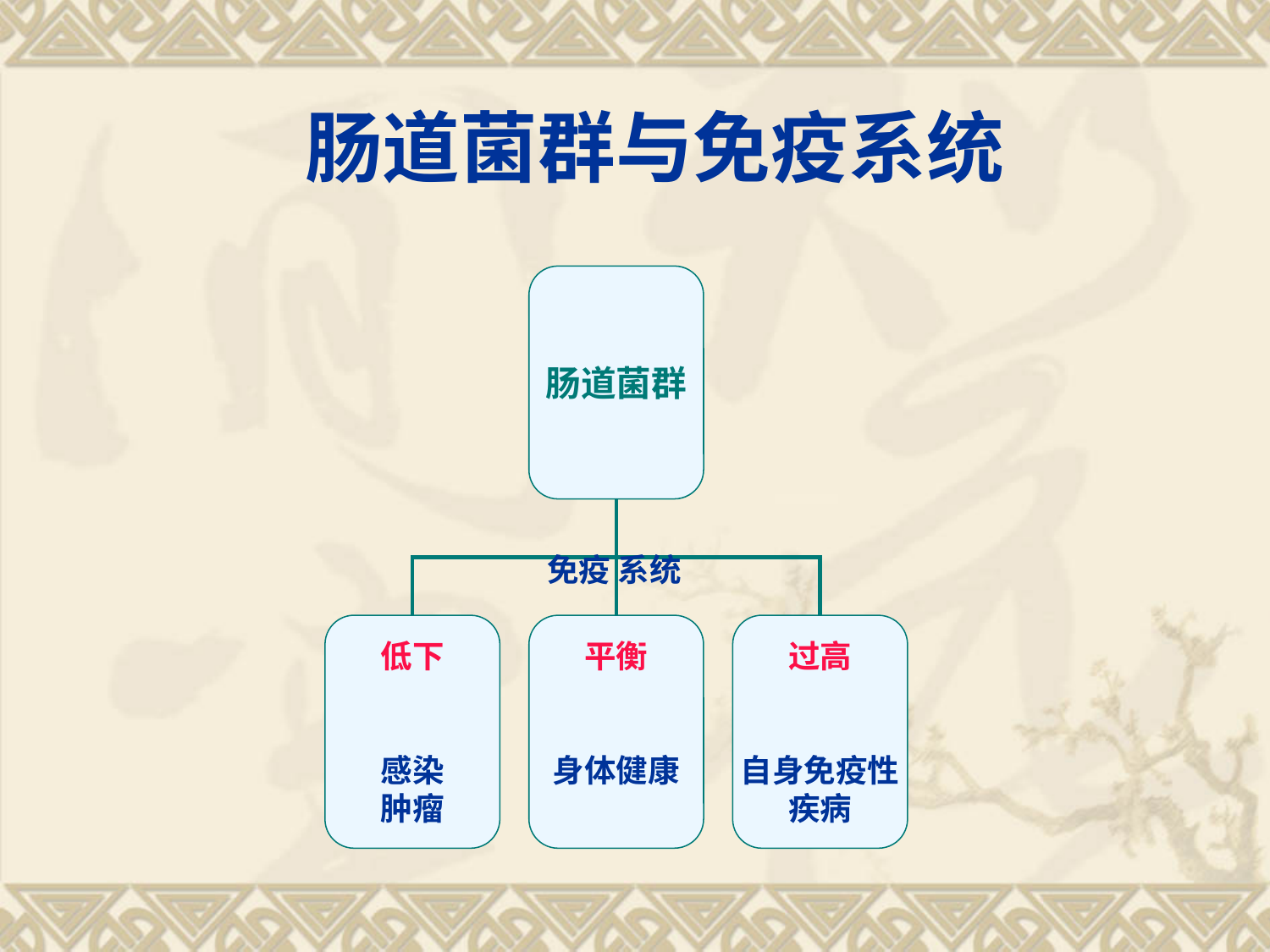

肠道菌群与免疫系统
肠道菌群
免疫 系统
低下

感染
肿瘤
平衡

身体健康

过高

自身免疫性
疾病